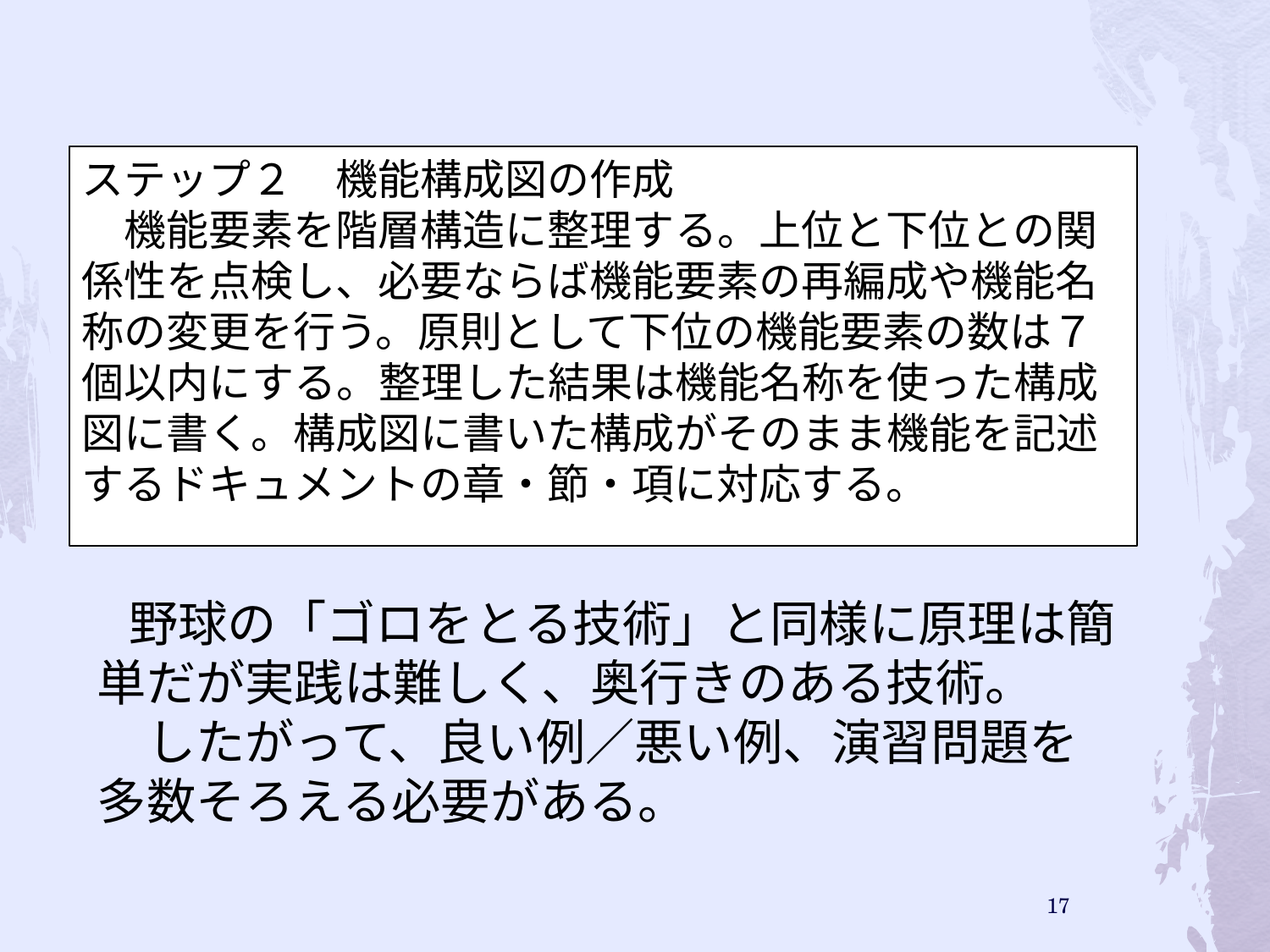

# ステップ２　機能構成図の作成 　機能要素を階層構造に整理する。上位と下位との関係性を点検し、必要ならば機能要素の再編成や機能名称の変更を行う。原則として下位の機能要素の数は７個以内にする。整理した結果は機能名称を使った構成図に書く。構成図に書いた構成がそのまま機能を記述するドキュメントの章・節・項に対応する。
　野球の「ゴロをとる技術」と同様に原理は簡単だが実践は難しく、奥行きのある技術。
　したがって、良い例／悪い例、演習問題を多数そろえる必要がある。
17